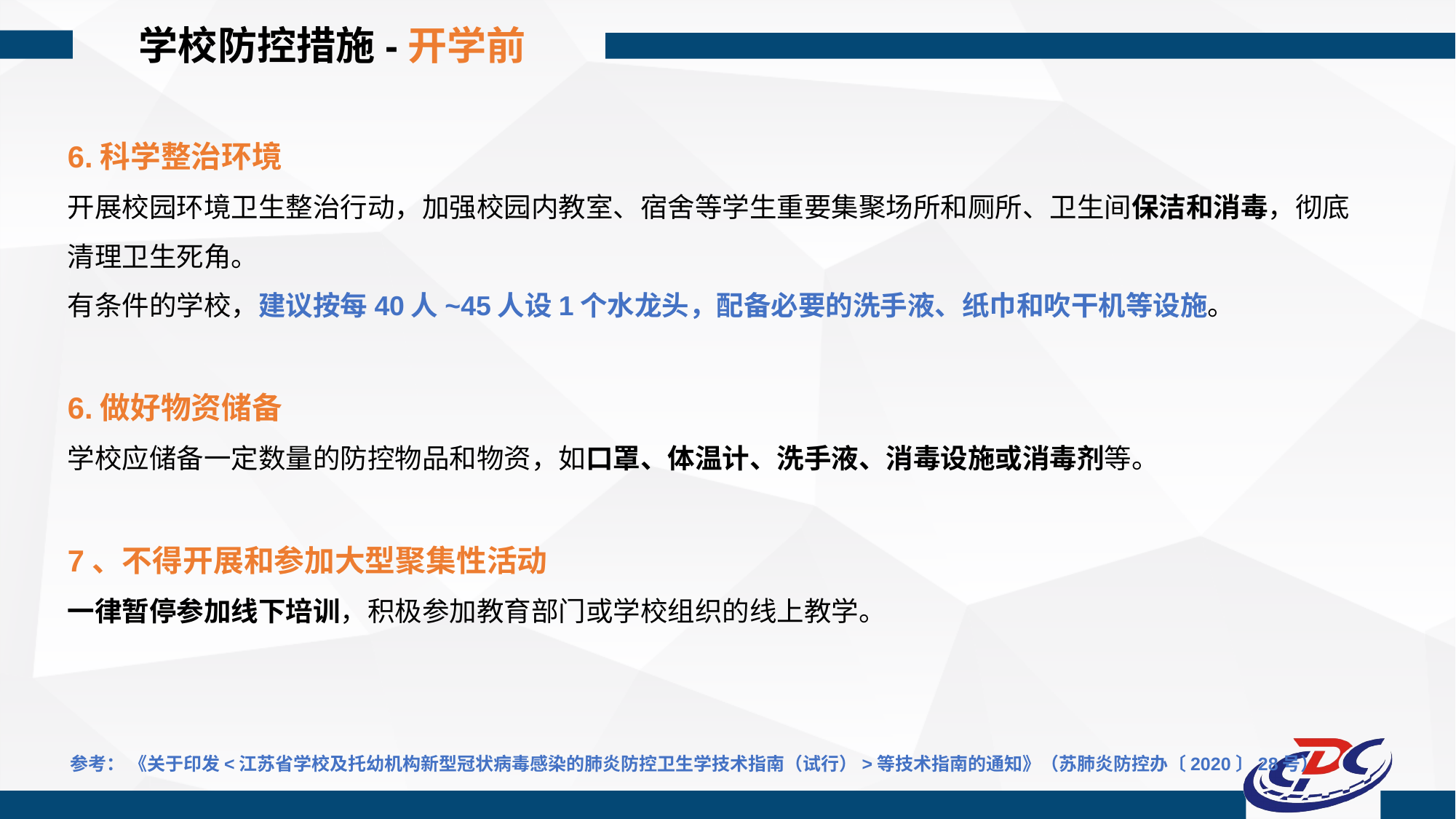

学校防控措施-开学前
6.科学整治环境
开展校园环境卫生整治行动，加强校园内教室、宿舍等学生重要集聚场所和厕所、卫生间保洁和消毒，彻底清理卫生死角。
有条件的学校，建议按每40人~45人设1个水龙头，配备必要的洗手液、纸巾和吹干机等设施。

6.做好物资储备
学校应储备一定数量的防控物品和物资，如口罩、体温计、洗手液、消毒设施或消毒剂等。

7、不得开展和参加大型聚集性活动
一律暂停参加线下培训，积极参加教育部门或学校组织的线上教学。

参考： 《关于印发<江苏省学校及托幼机构新型冠状病毒感染的肺炎防控卫生学技术指南（试行）>等技术指南的通知》（苏肺炎防控办〔2020〕28号）